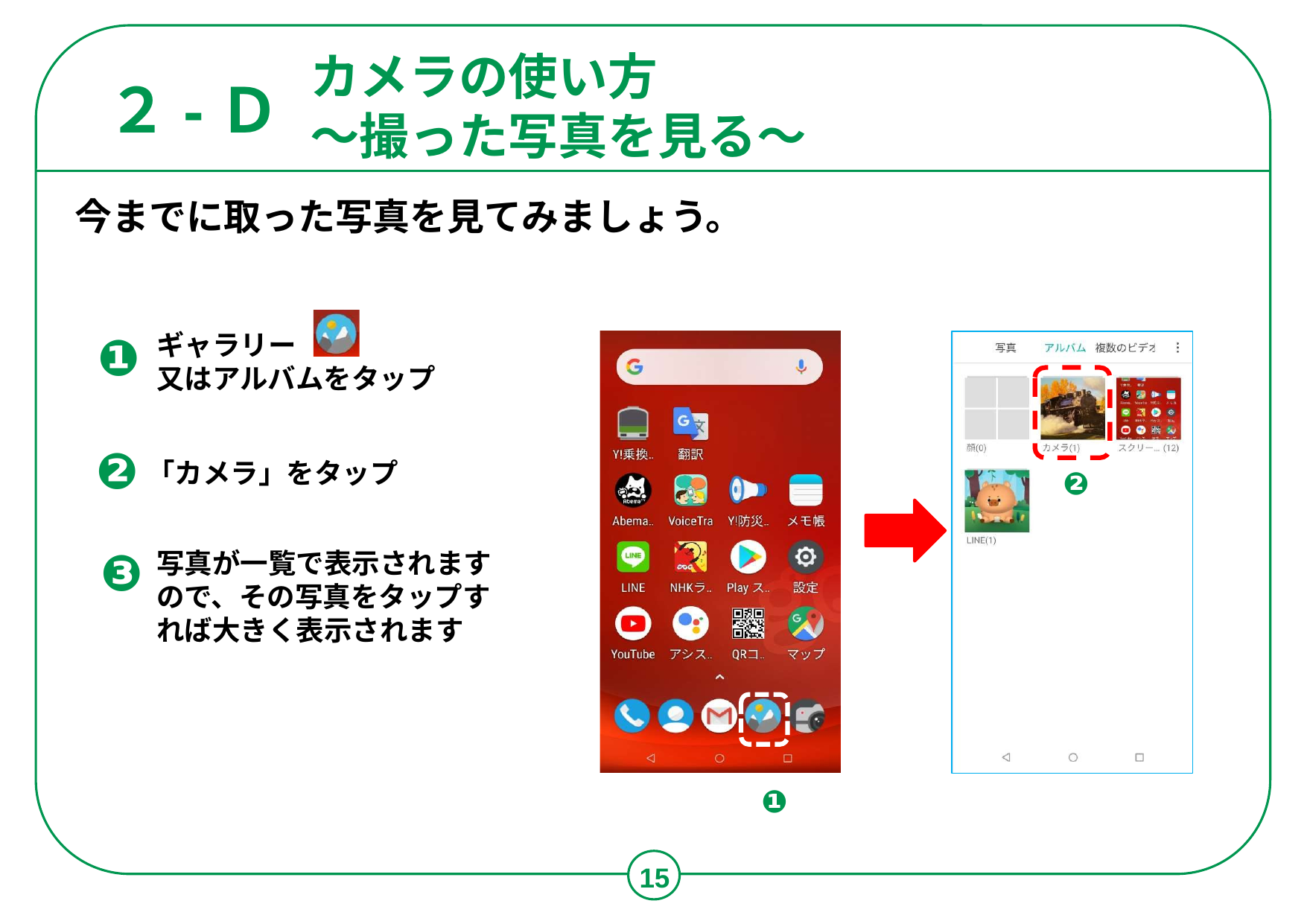

カメラの使い方
～撮った写真を見る～
２-Ｄ
今までに取った写真を見てみましょう。

❶
ギャラリー
又はアルバムをタップ

❷
「カメラ」をタップ
❷

❸
写真が一覧で表示されますので、その写真をタップすれば大きく表示されます

❶